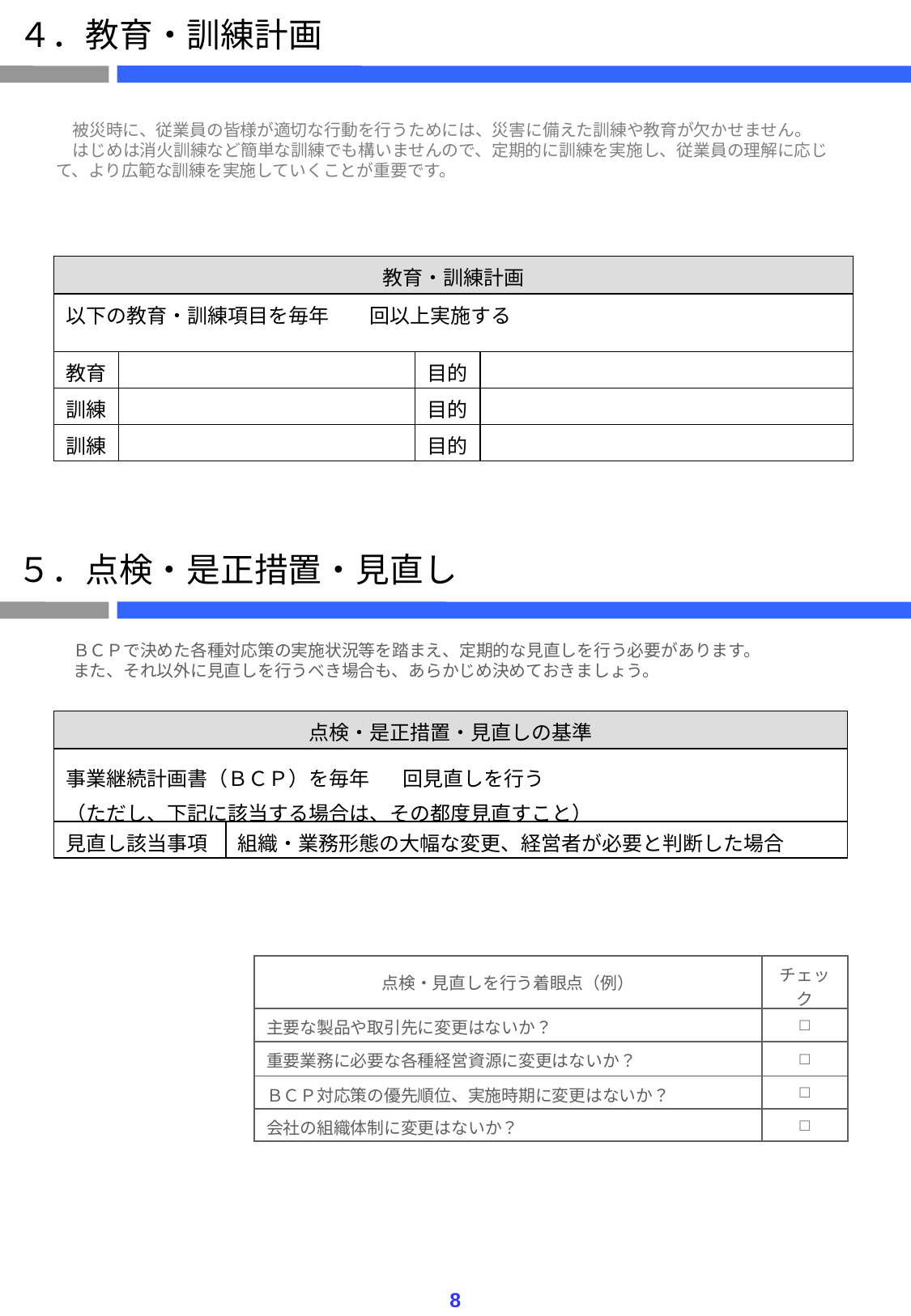

４．教育・訓練計画

　被災時に、従業員の皆様が適切な行動を行うためには、災害に備えた訓練や教育が欠かせません。
　はじめは消火訓練など簡単な訓練でも構いませんので、定期的に訓練を実施し、従業員の理解に応じて、より広範な訓練を実施していくことが重要です。
| 教育・訓練計画 |  |  |  |
| --- | --- | --- | --- |
| 以下の教育・訓練項目を毎年　　回以上実施する |  |  |  |
| 教育 |  | 目的 |  |
| 訓練 |  | 目的 |  |
| 訓練 |  | 目的 |  |
５．点検・是正措置・見直し

　ＢＣＰで決めた各種対応策の実施状況等を踏まえ、定期的な見直しを行う必要があります。
　また、それ以外に見直しを行うべき場合も、あらかじめ決めておきましょう。
| 点検・是正措置・見直しの基準 |  |
| --- | --- |
| 事業継続計画書（ＢＣＰ）を毎年 　回見直しを行う （ただし、下記に該当する場合は、その都度見直すこと） |  |
| 見直し該当事項 | 組織・業務形態の大幅な変更、経営者が必要と判断した場合 |
| 点検・見直しを行う着眼点（例） | チェック |
| --- | --- |
| 主要な製品や取引先に変更はないか？ | □ |
| 重要業務に必要な各種経営資源に変更はないか？ | □ |
| ＢＣＰ対応策の優先順位、実施時期に変更はないか？ | □ |
| 会社の組織体制に変更はないか？ | □ |
8